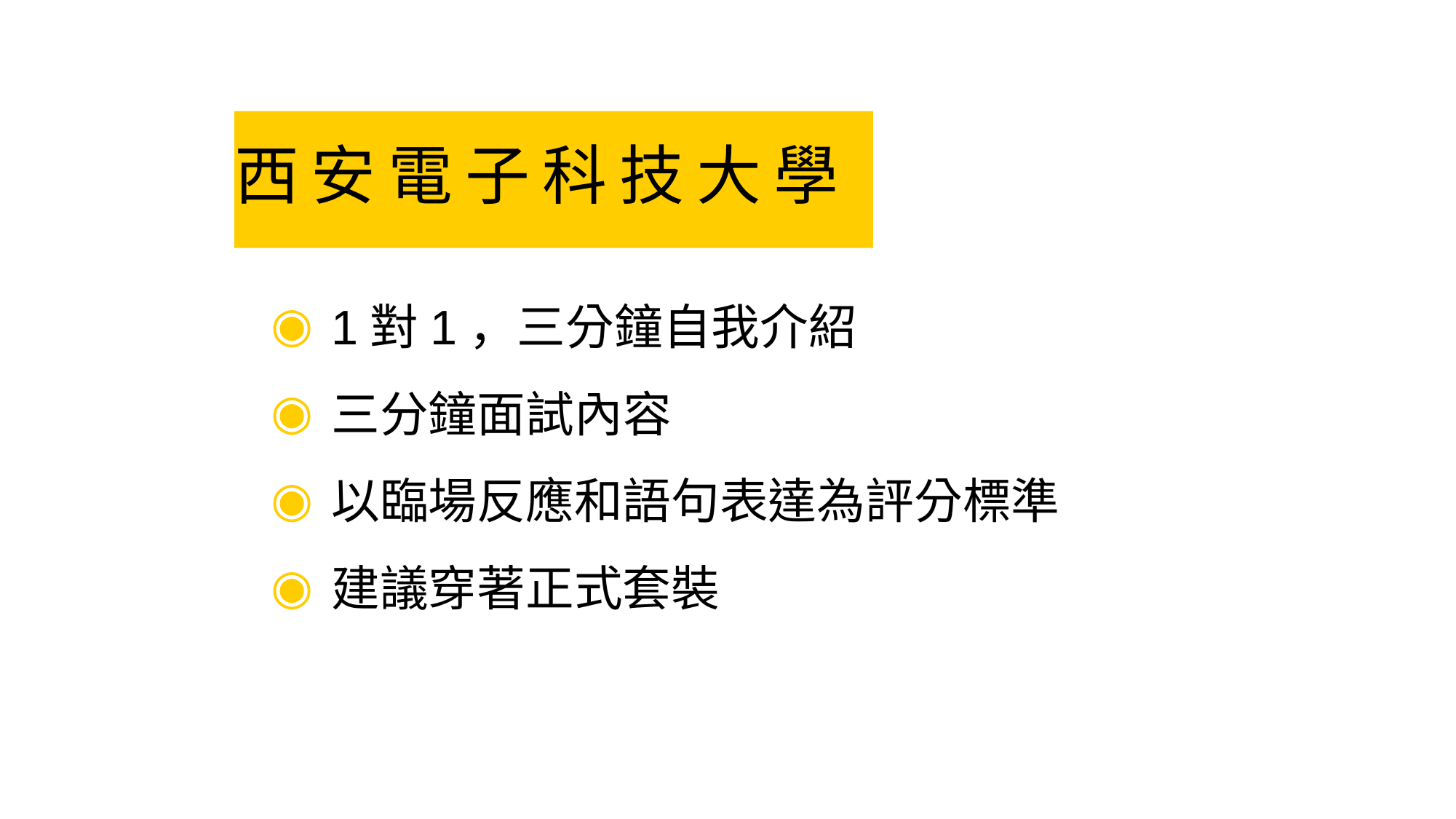

# 西安電子科技大學
1對1，三分鐘自我介紹
三分鐘面試內容
以臨場反應和語句表達為評分標準
建議穿著正式套裝